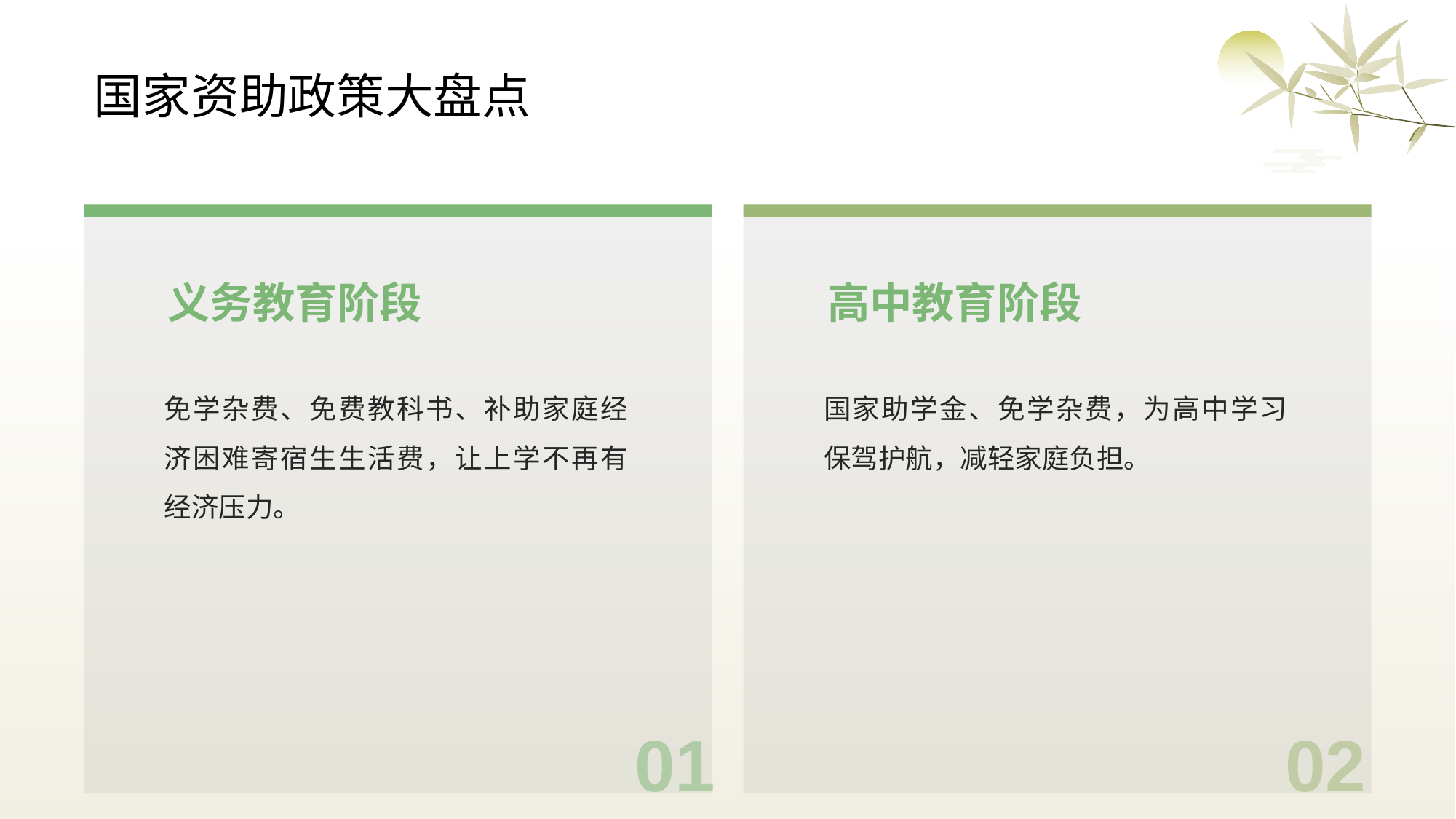

# 国家资助政策大盘点
义务教育阶段
高中教育阶段
免学杂费、免费教科书、补助家庭经济困难寄宿生生活费，让上学不再有经济压力。
国家助学金、免学杂费，为高中学习保驾护航，减轻家庭负担。